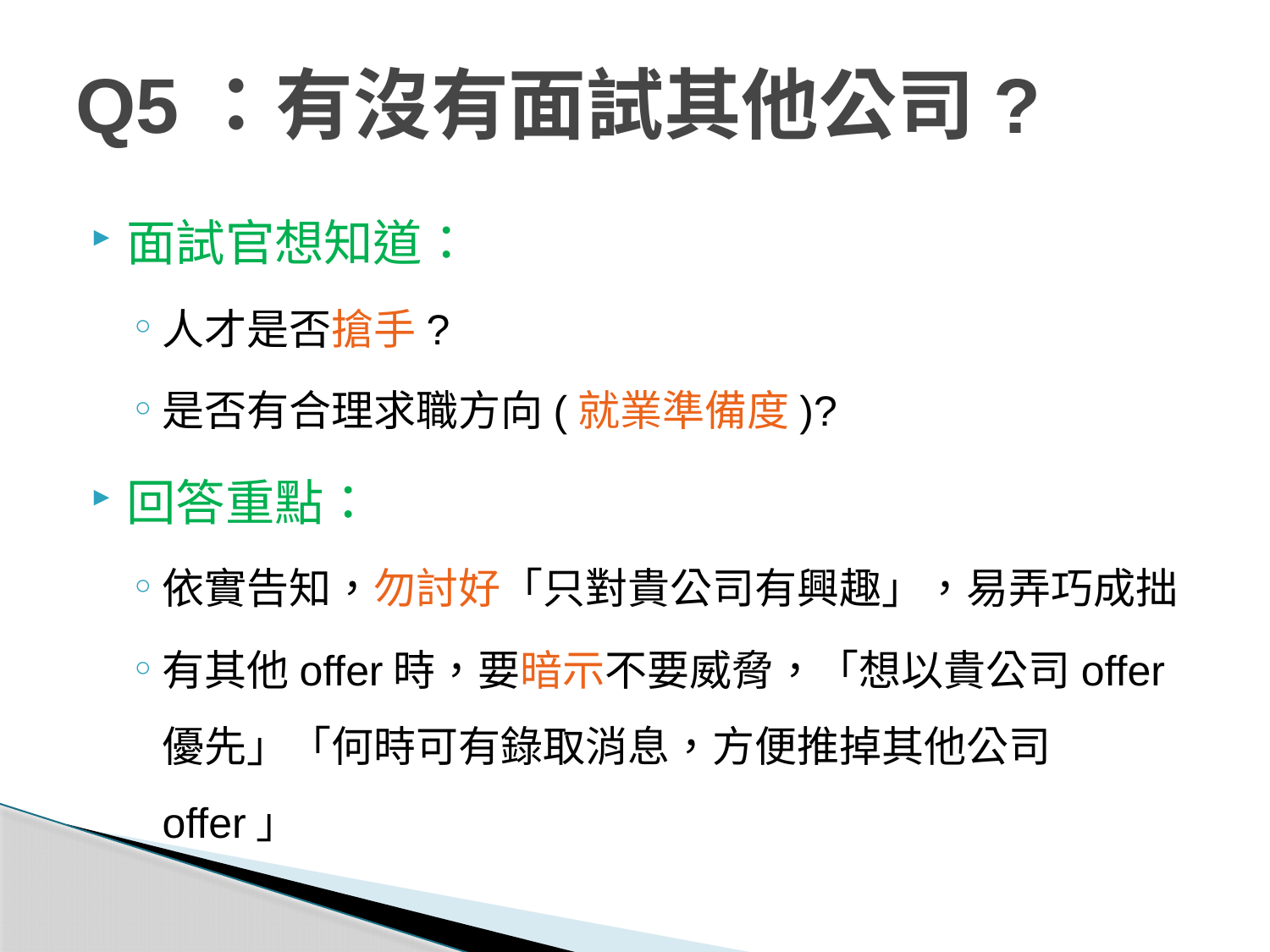

# Q5：有沒有面試其他公司?
面試官想知道：
人才是否搶手?
是否有合理求職方向(就業準備度)?
回答重點：
依實告知，勿討好「只對貴公司有興趣」，易弄巧成拙
有其他offer時，要暗示不要威脅，「想以貴公司offer優先」「何時可有錄取消息，方便推掉其他公司offer」